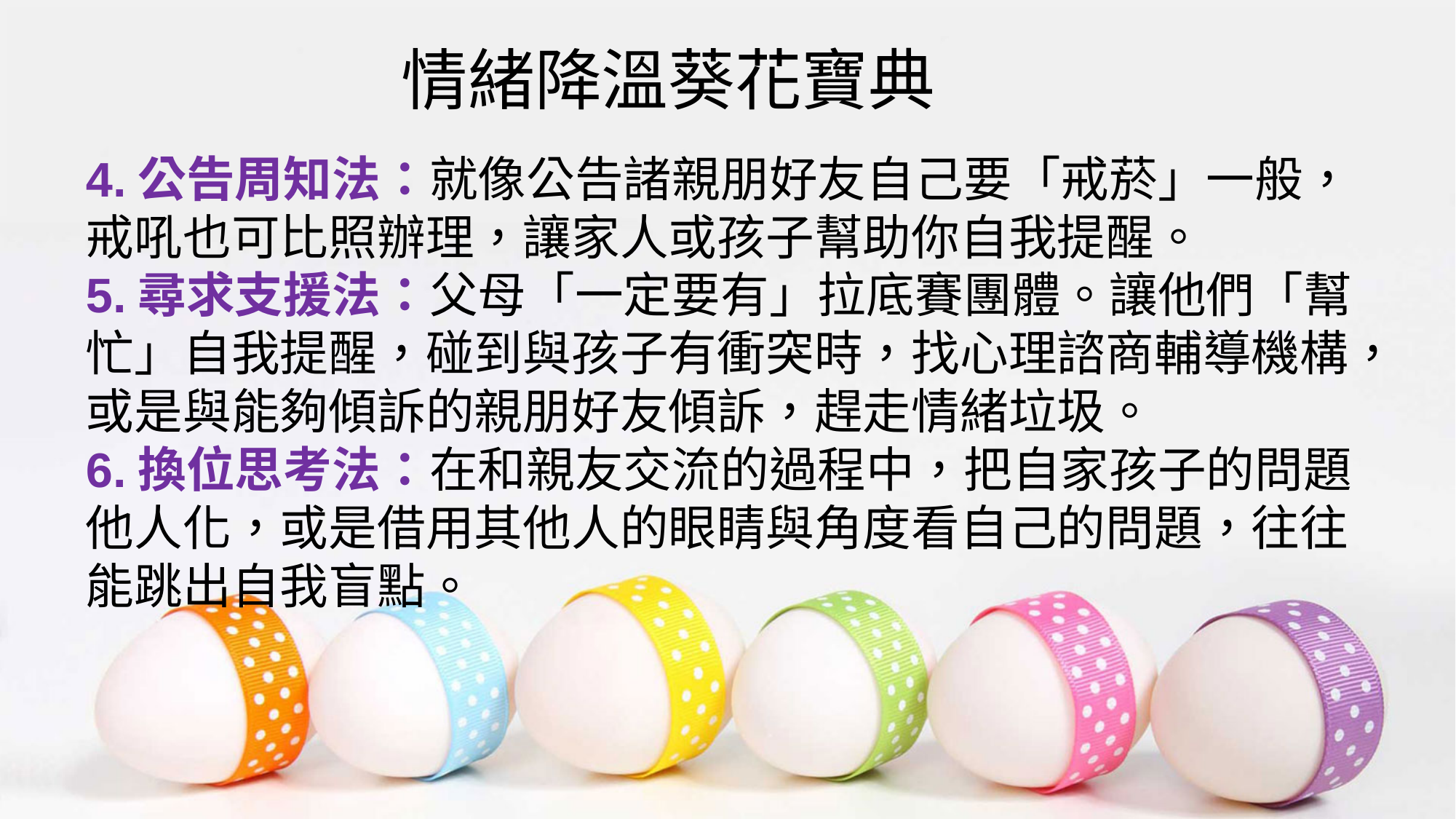

情緒降溫葵花寶典
4.公告周知法：就像公告諸親朋好友自己要「戒菸」一般，戒吼也可比照辦理，讓家人或孩子幫助你自我提醒。
5.尋求支援法：父母「一定要有」拉底賽團體。讓他們「幫忙」自我提醒，碰到與孩子有衝突時，找心理諮商輔導機構，或是與能夠傾訴的親朋好友傾訴，趕走情緒垃圾。
6.換位思考法：在和親友交流的過程中，把自家孩子的問題他人化，或是借用其他人的眼睛與角度看自己的問題，往往能跳出自我盲點。